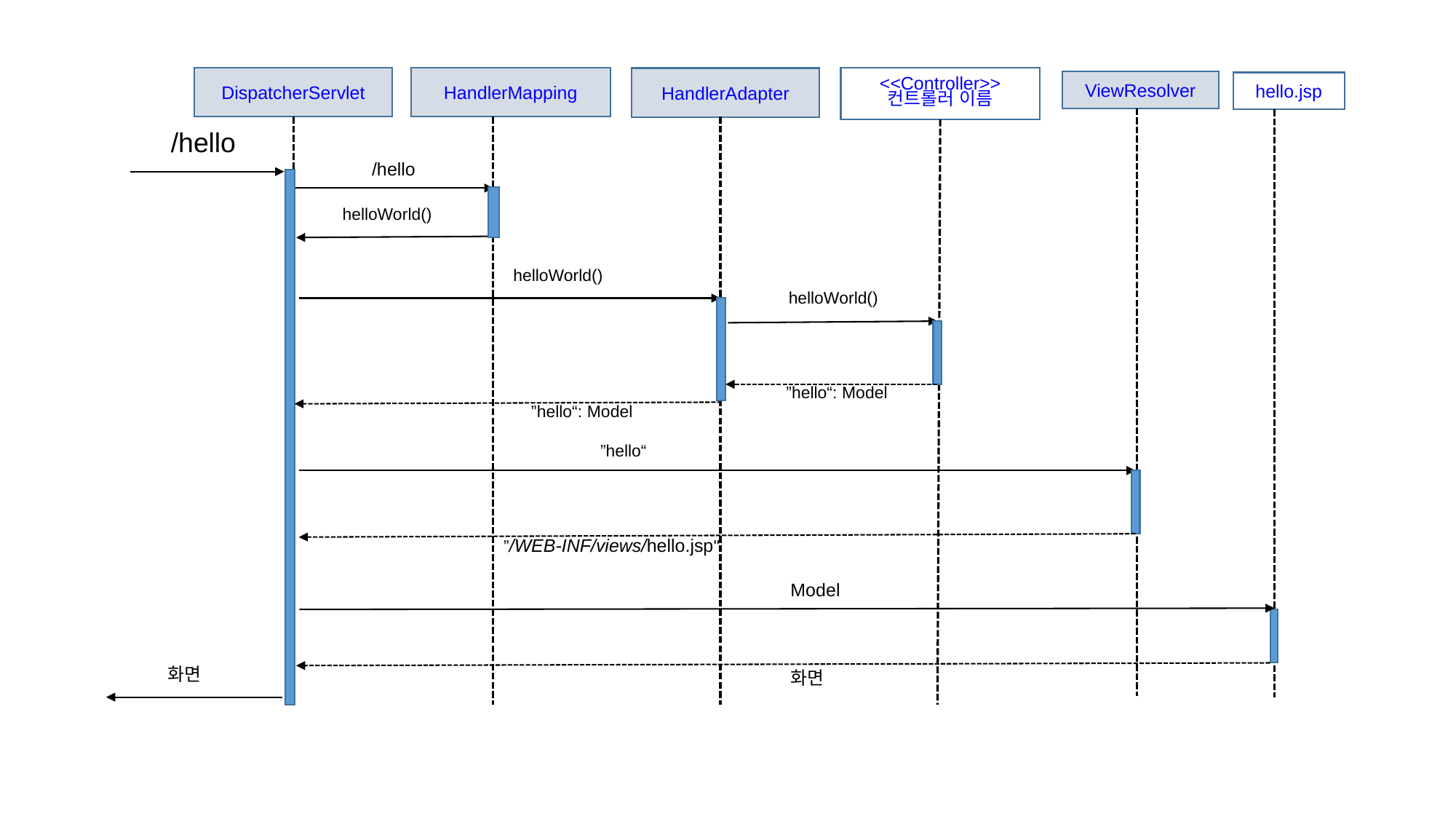

DispatcherServlet
HandlerMapping
<<Controller>>
컨트롤러 이름
HandlerAdapter
ViewResolver
hello.jsp
/hello
/hello

helloWorld()
helloWorld()
helloWorld()

”hello“: Model
”hello“: Model
”hello“

”/WEB-INF/views/hello.jsp"
Model

화면
화면